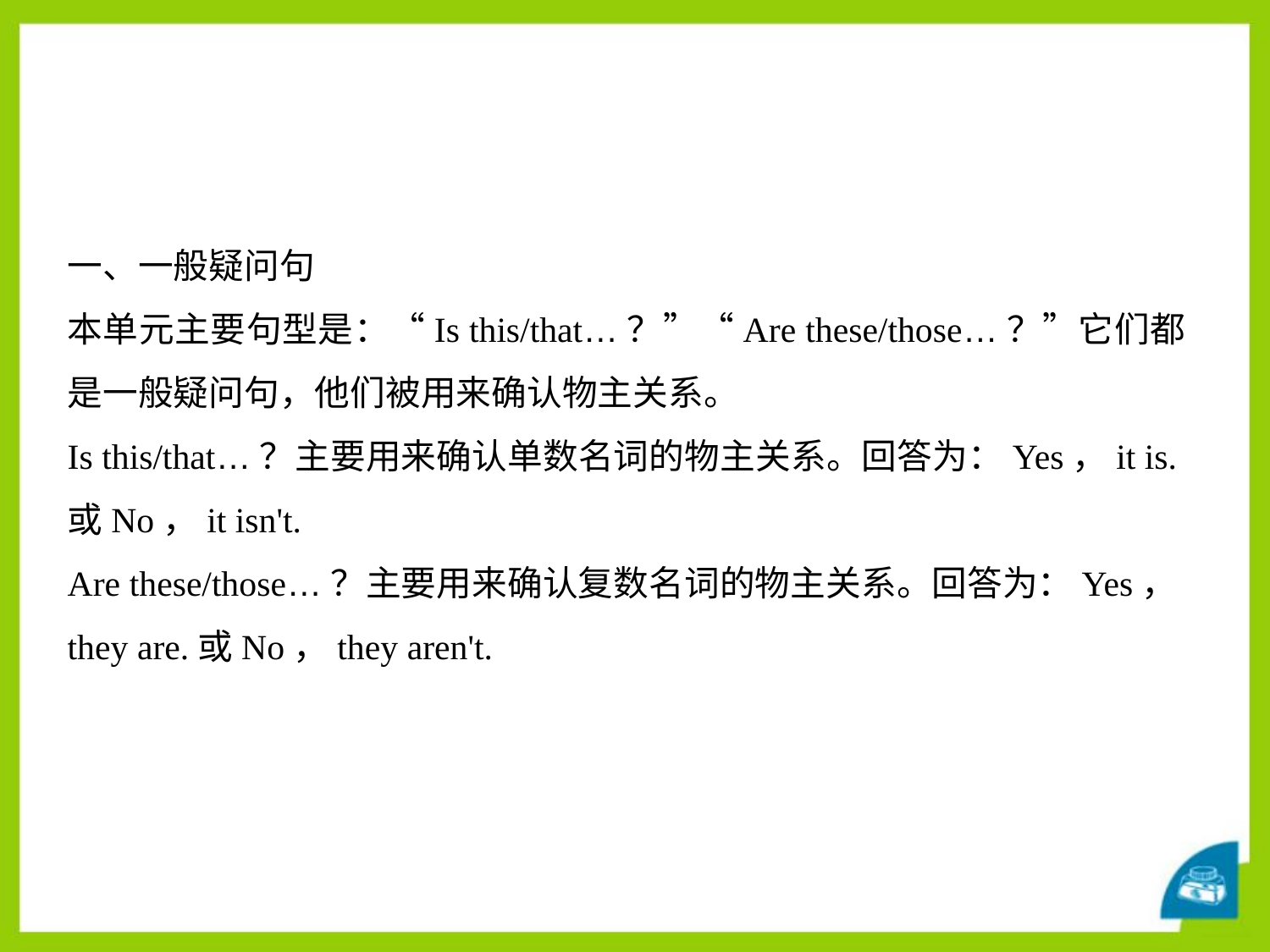

一、一般疑问句
本单元主要句型是：“Is this/that…？”“Are these/those…？”它们都是一般疑问句，他们被用来确认物主关系。
Is this/that…？主要用来确认单数名词的物主关系。回答为：Yes，it is.或No，it isn't.
Are these/those…？主要用来确认复数名词的物主关系。回答为：Yes，they are.或No，they aren't.